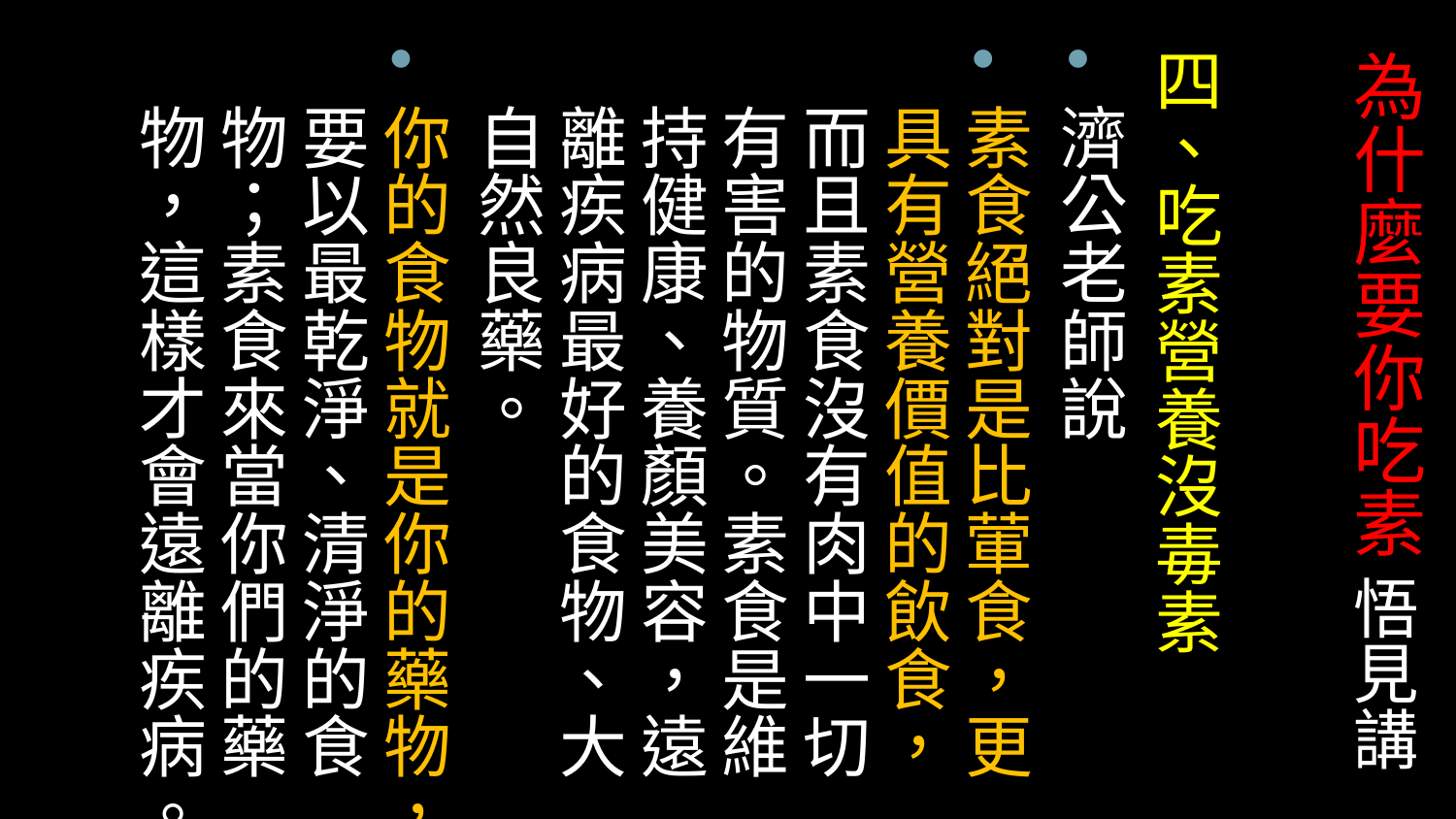

四、吃素營養沒毒素
濟公老師說
素食絕對是比葷食，更具有營養價值的飲食，而且素食沒有肉中一切有害的物質。素食是維持健康、養顏美容，遠離疾病最好的食物、大自然良藥。
你的食物就是你的藥物，要以最乾淨、清淨的食物；素食來當你們的藥物，這樣才會遠離疾病。

# 為什麼要你吃素 悟見講